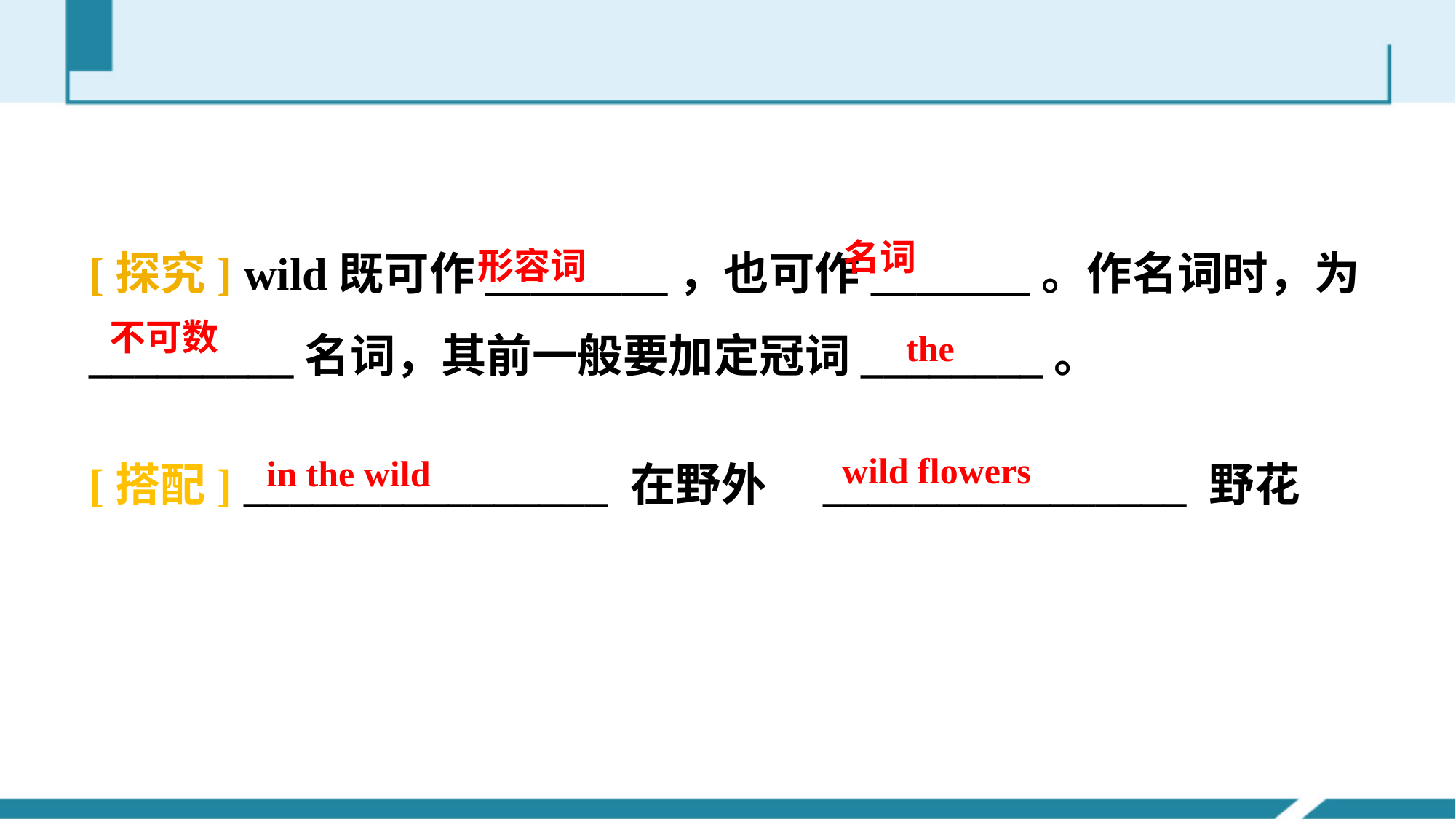

[探究] wild既可作________，也可作_______。作名词时，为
_________名词，其前一般要加定冠词________。
名词
形容词
不可数
the
[搭配] ________________ 在野外　________________ 野花
wild flowers
in the wild